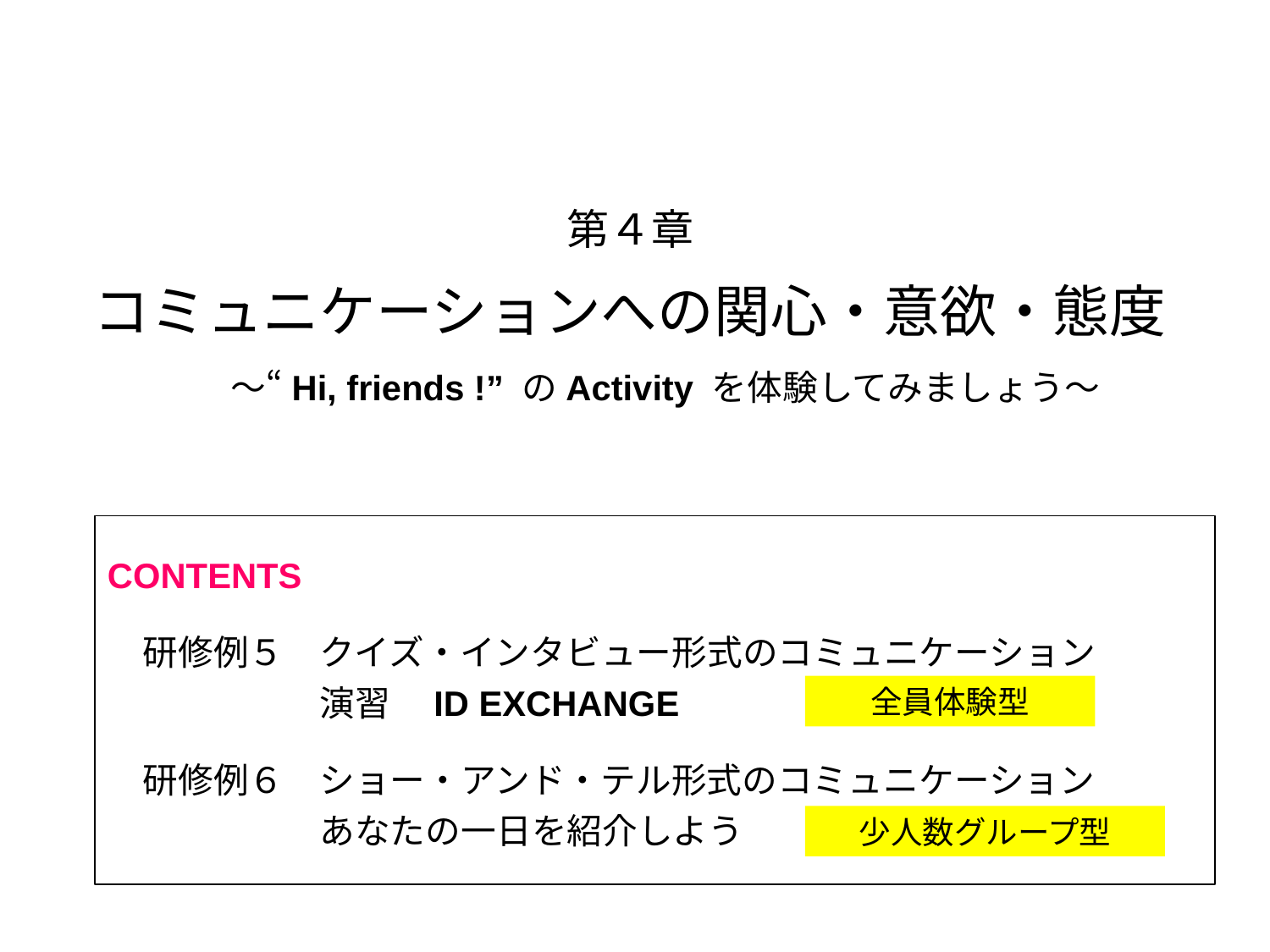

第４章

コミュニケーションへの関心・意欲・態度

　　～“Hi, friends !” のActivity を体験してみましょう～

CONTENTS

　研修例５　クイズ・インタビュー形式のコミュニケーション
　　　　　　演習　ID EXCHANGE

　研修例６　ショー・アンド・テル形式のコミュニケーション
　　　　　　あなたの一日を紹介しよう

全員体験型
少人数グループ型